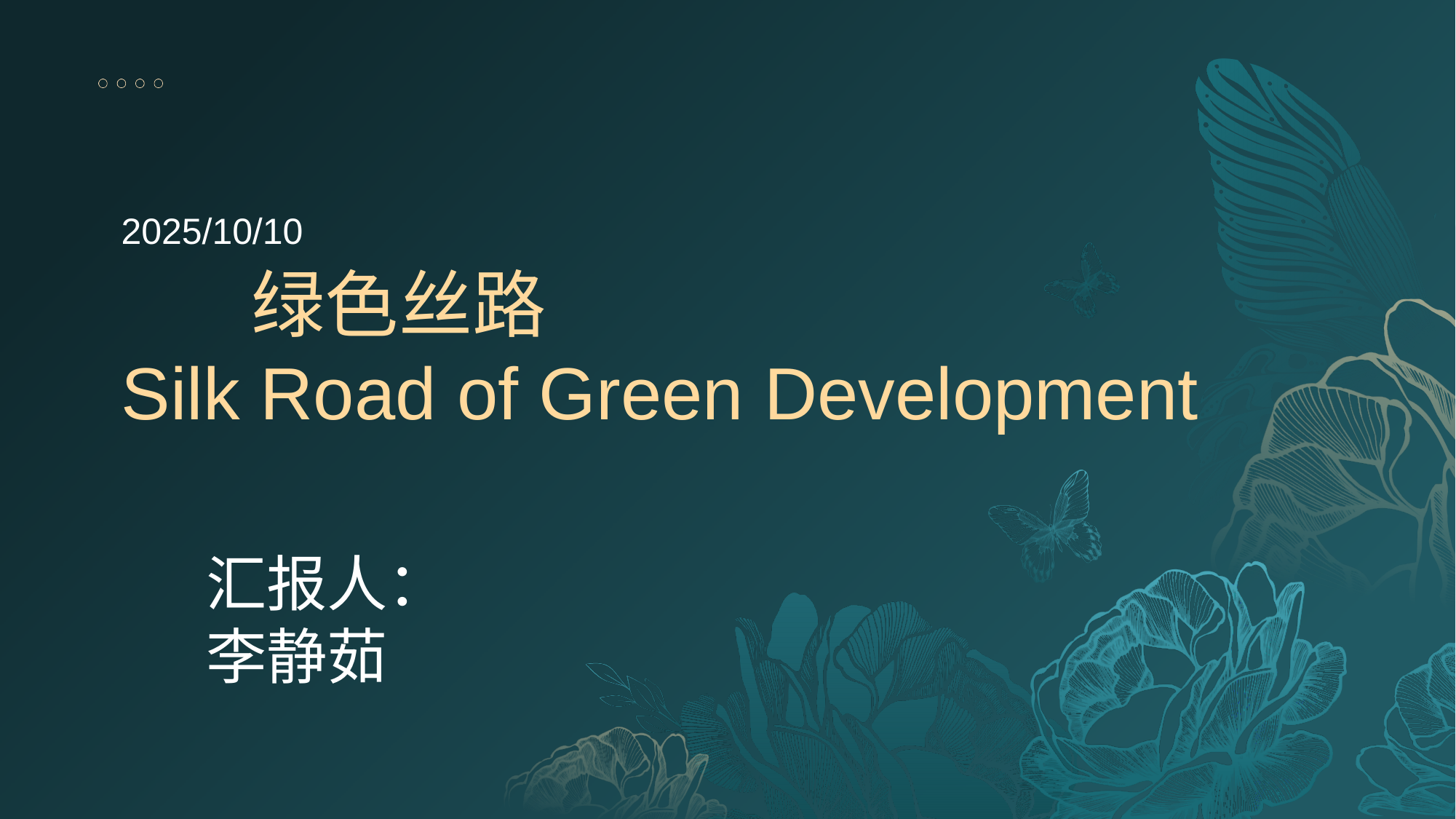

# 2025/10/10
       绿色丝路
Silk Road of Green Development
汇报人：
李静茹